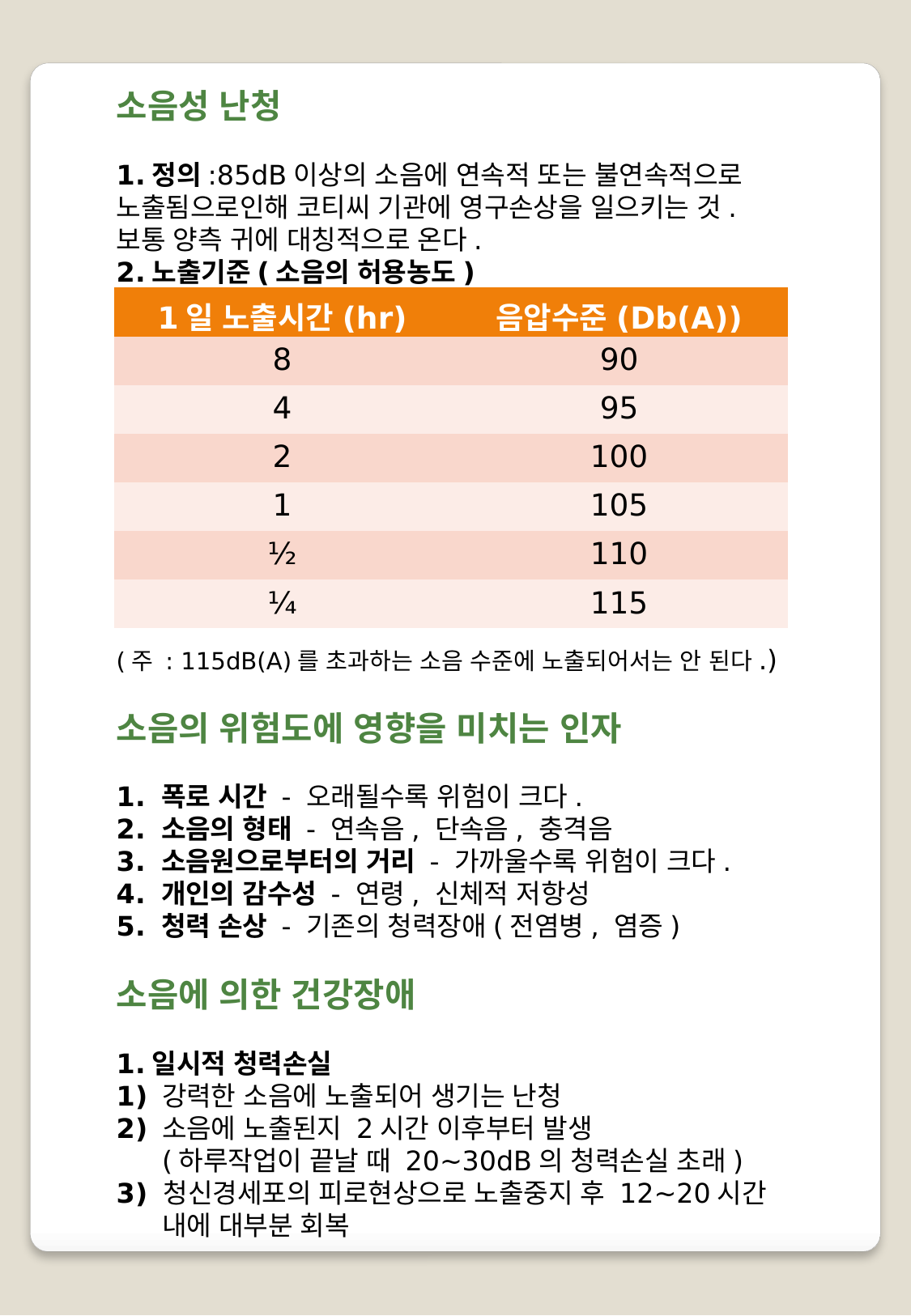

소음성 난청

1.정의:85dB이상의 소음에 연속적 또는 불연속적으로 노출됨으로인해 코티씨 기관에 영구손상을 일으키는 것.
보통 양측 귀에 대칭적으로 온다.
2.노출기준(소음의 허용농도)

(주 : 115dB(A)를 초과하는 소음 수준에 노출되어서는 안 된다.)

소음의 위험도에 영향을 미치는 인자

1. 폭로 시간 - 오래될수록 위험이 크다.
2. 소음의 형태 - 연속음, 단속음, 충격음
3. 소음원으로부터의 거리 - 가까울수록 위험이 크다.
4. 개인의 감수성 - 연령, 신체적 저항성
5. 청력 손상 - 기존의 청력장애(전염병, 염증)

소음에 의한 건강장애

1.일시적 청력손실
1)	강력한 소음에 노출되어 생기는 난청
2)	소음에 노출된지 2시간 이후부터 발생
	(하루작업이 끝날 때 20~30dB의 청력손실 초래)
3) 청신경세포의 피로현상으로 노출중지 후 12~20시간 내에 대부분 회복

| 1일 노출시간(hr) | 음압수준(Db(A)) |
| --- | --- |
| 8 | 90 |
| 4 | 95 |
| 2 | 100 |
| 1 | 105 |
| ½ | 110 |
| ¼ | 115 |